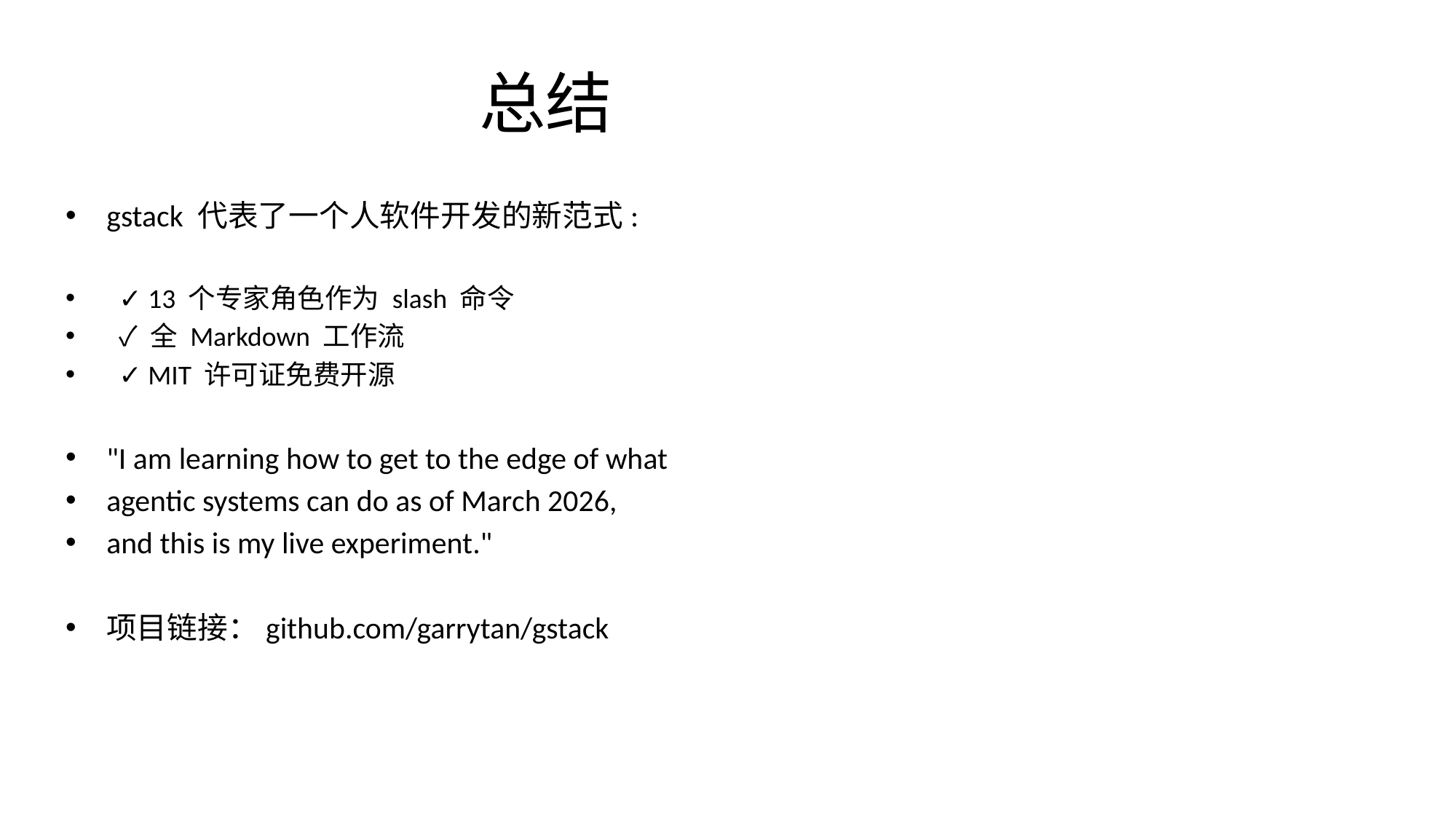

# 总结
gstack 代表了一个人软件开发的新范式:

  ✓ 13 个专家角色作为 slash 命令
  ✓ 全 Markdown 工作流
  ✓ MIT 许可证免费开源

"I am learning how to get to the edge of what
agentic systems can do as of March 2026,
and this is my live experiment."

项目链接：github.com/garrytan/gstack